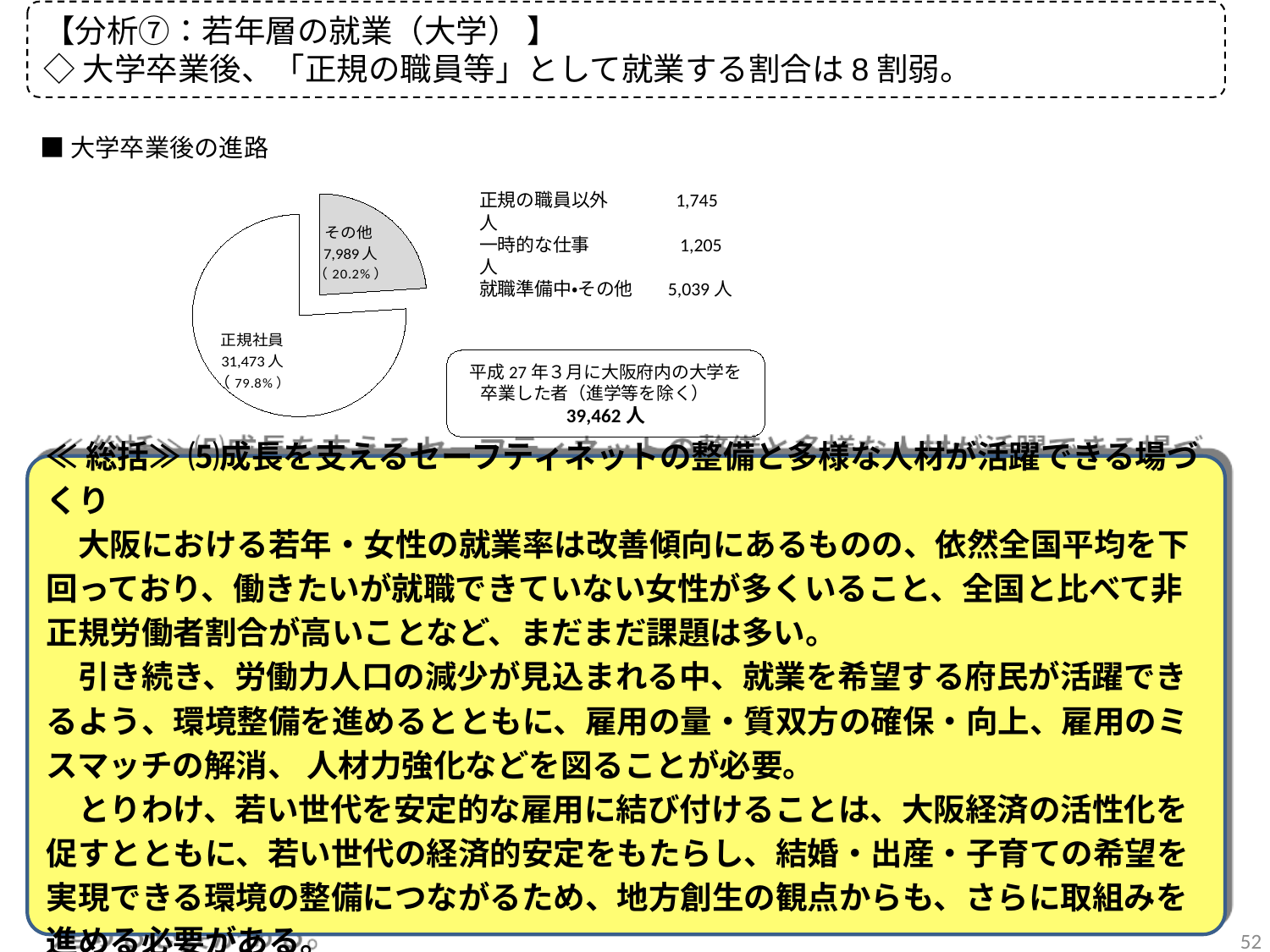

【分析⑦：若年層の就業（大学） 】
◇大学卒業後、「正規の職員等」として就業する割合は8割弱。
■大学卒業後の進路

### Chart

| Category |  |
|---|---|
| その他 | 9240.0 |
| 正規社員 | 29360.0 |
正規の職員以外　　　  1,745人
一時的な仕事　　 　　  1,205人
就職準備中・その他　   5,039人
平成27年３月に大阪府内の大学を
卒業した者（進学等を除く）　39,462人
≪総括≫ ⑸成長を支えるセーフティネットの整備と多様な人材が活躍できる場づくり
　大阪における若年・女性の就業率は改善傾向にあるものの、依然全国平均を下回っており、働きたいが就職できていない女性が多くいること、全国と比べて非正規労働者割合が高いことなど、まだまだ課題は多い。
　引き続き、労働力人口の減少が見込まれる中、就業を希望する府民が活躍できるよう、環境整備を進めるとともに、雇用の量・質双方の確保・向上、雇用のミスマッチの解消、 人材力強化などを図ることが必要。
　とりわけ、若い世代を安定的な雇用に結び付けることは、大阪経済の活性化を促すとともに、若い世代の経済的安定をもたらし、結婚・出産・子育ての希望を実現できる環境の整備につながるため、地方創生の観点からも、さらに取組みを進める必要がある。
（出典：文部科学省「Ｈ27年度学校基本調査」）
52